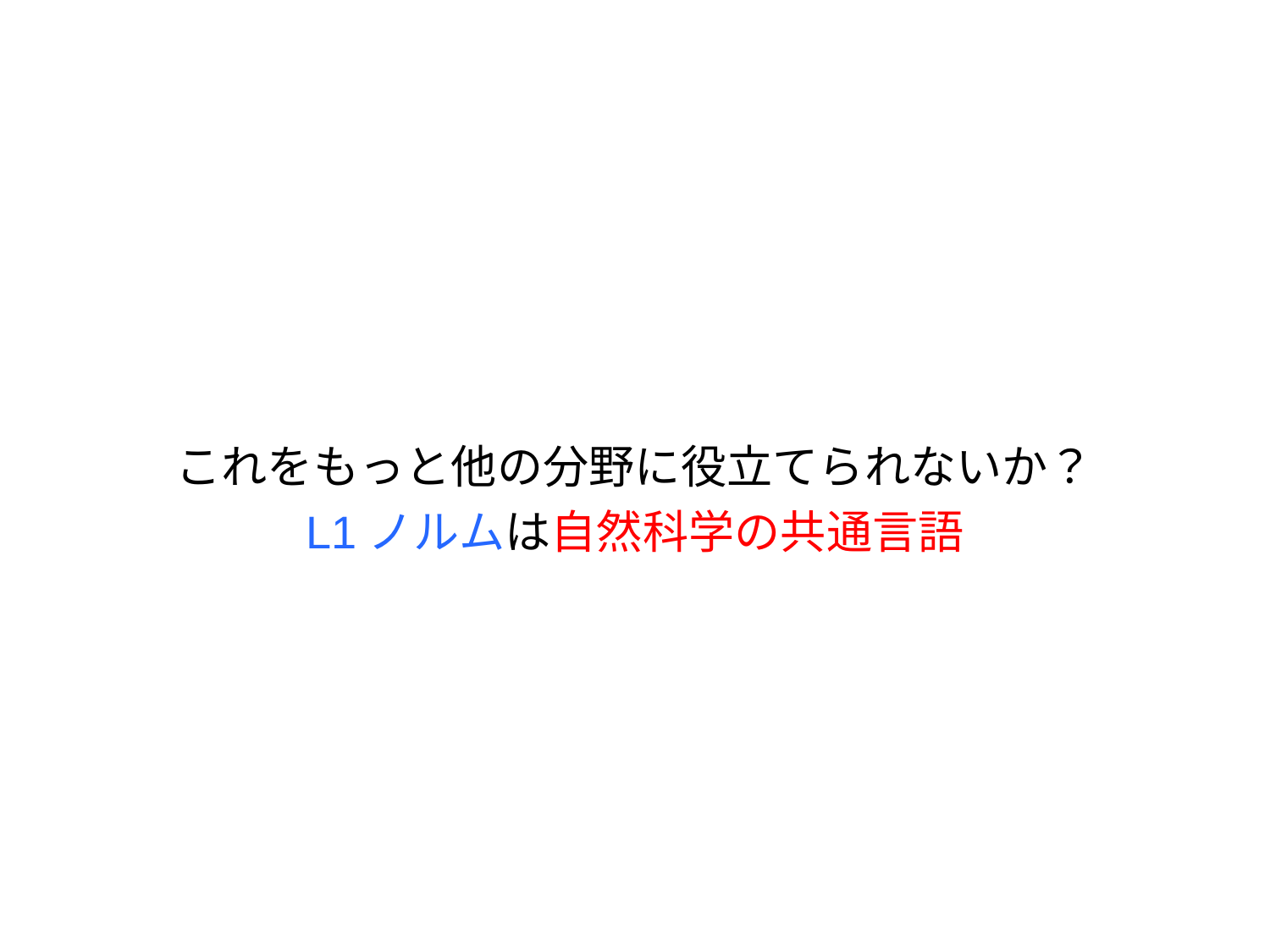

これをもっと他の分野に役立てられないか？
L1ノルムは自然科学の共通言語